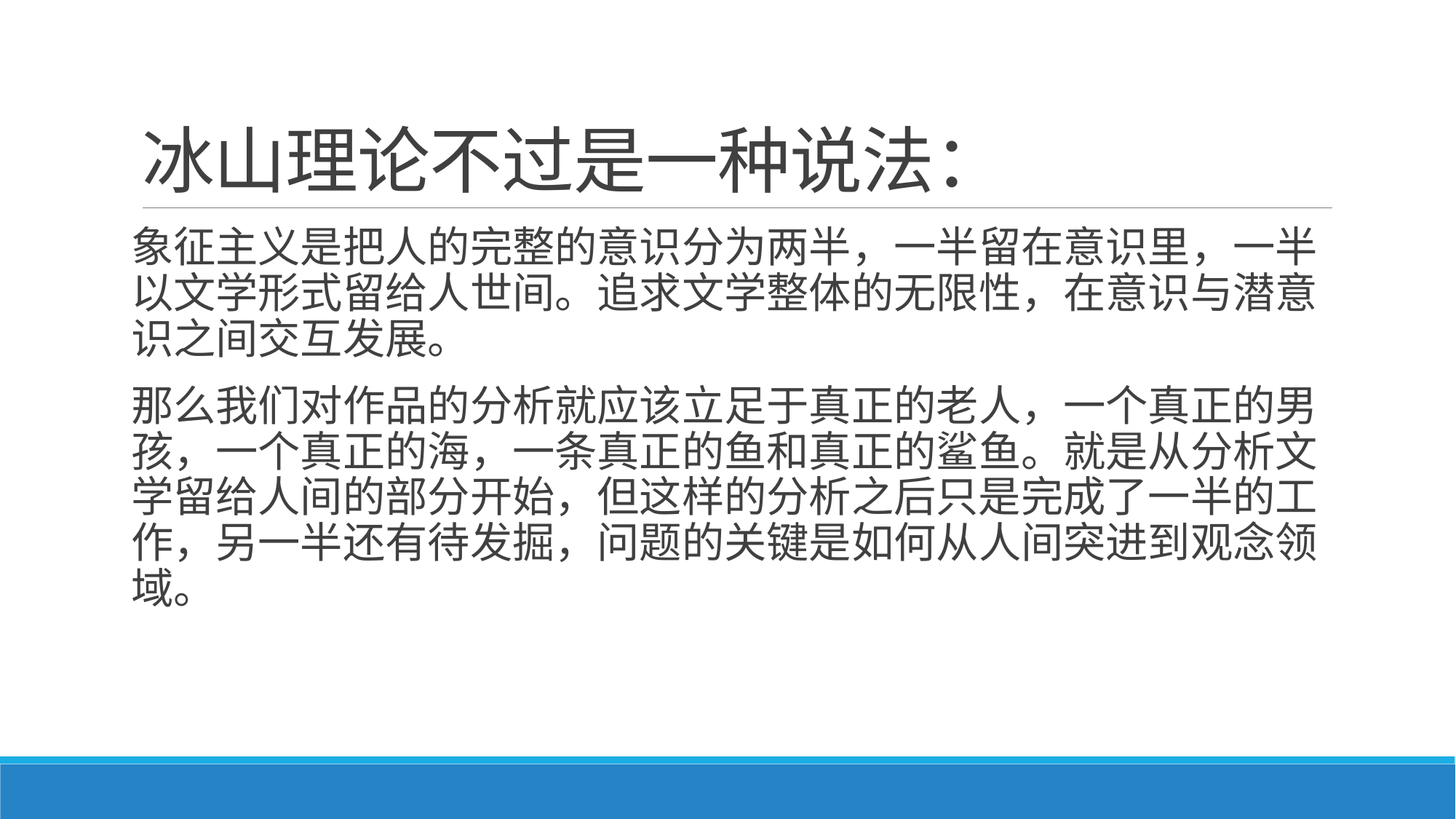

# 冰山理论不过是一种说法：
象征主义是把人的完整的意识分为两半，一半留在意识里，一半以文学形式留给人世间。追求文学整体的无限性，在意识与潜意识之间交互发展。
那么我们对作品的分析就应该立足于真正的老人，一个真正的男孩，一个真正的海，一条真正的鱼和真正的鲨鱼。就是从分析文学留给人间的部分开始，但这样的分析之后只是完成了一半的工作，另一半还有待发掘，问题的关键是如何从人间突进到观念领域。